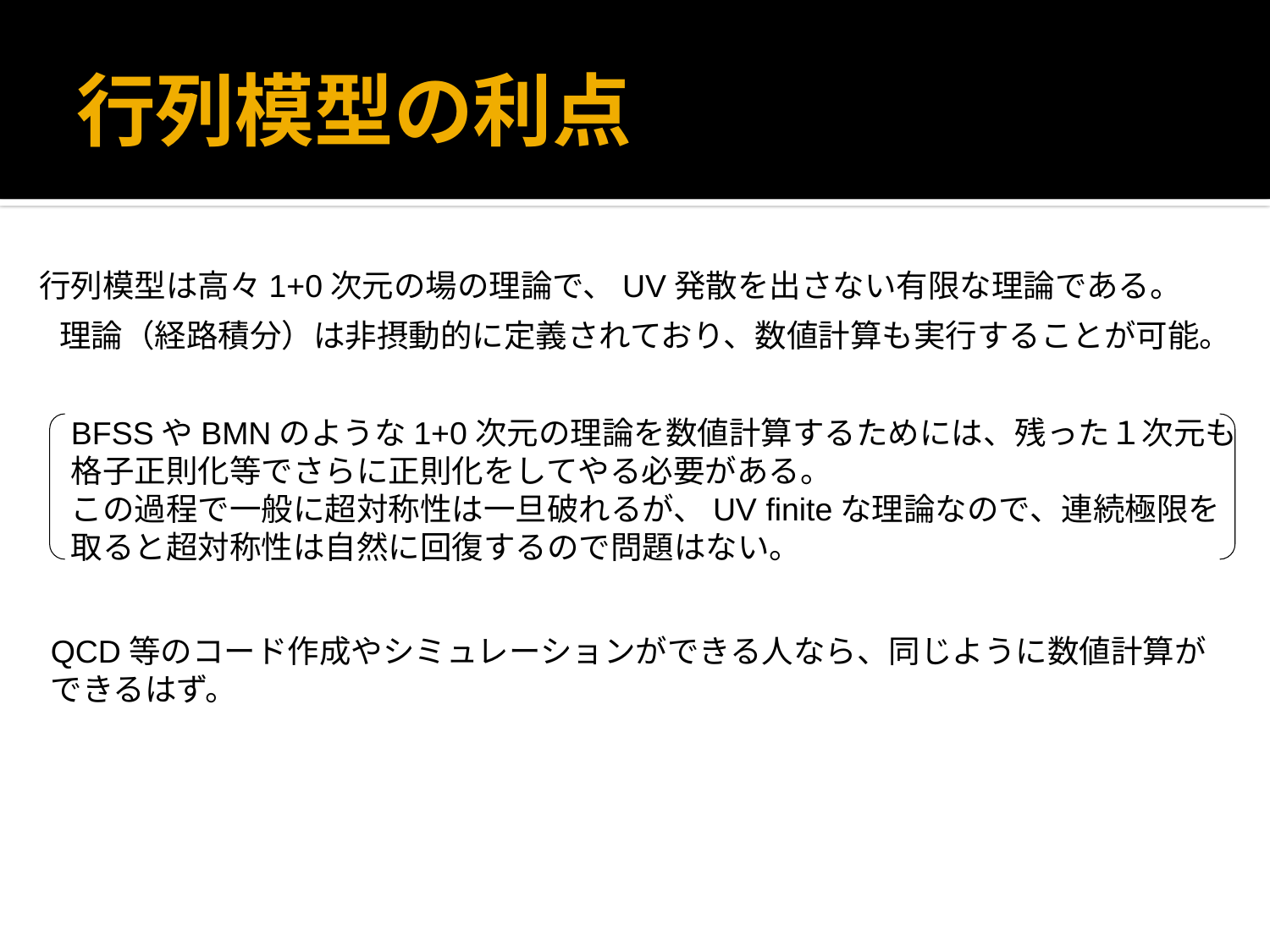

# 行列模型の利点
行列模型は高々1+0次元の場の理論で、UV発散を出さない有限な理論である。
理論（経路積分）は非摂動的に定義されており、数値計算も実行することが可能。
BFSSやBMNのような1+0次元の理論を数値計算するためには、残った１次元も
格子正則化等でさらに正則化をしてやる必要がある。
この過程で一般に超対称性は一旦破れるが、UV finiteな理論なので、連続極限を
取ると超対称性は自然に回復するので問題はない。

QCD等のコード作成やシミュレーションができる人なら、同じように数値計算が
できるはず。